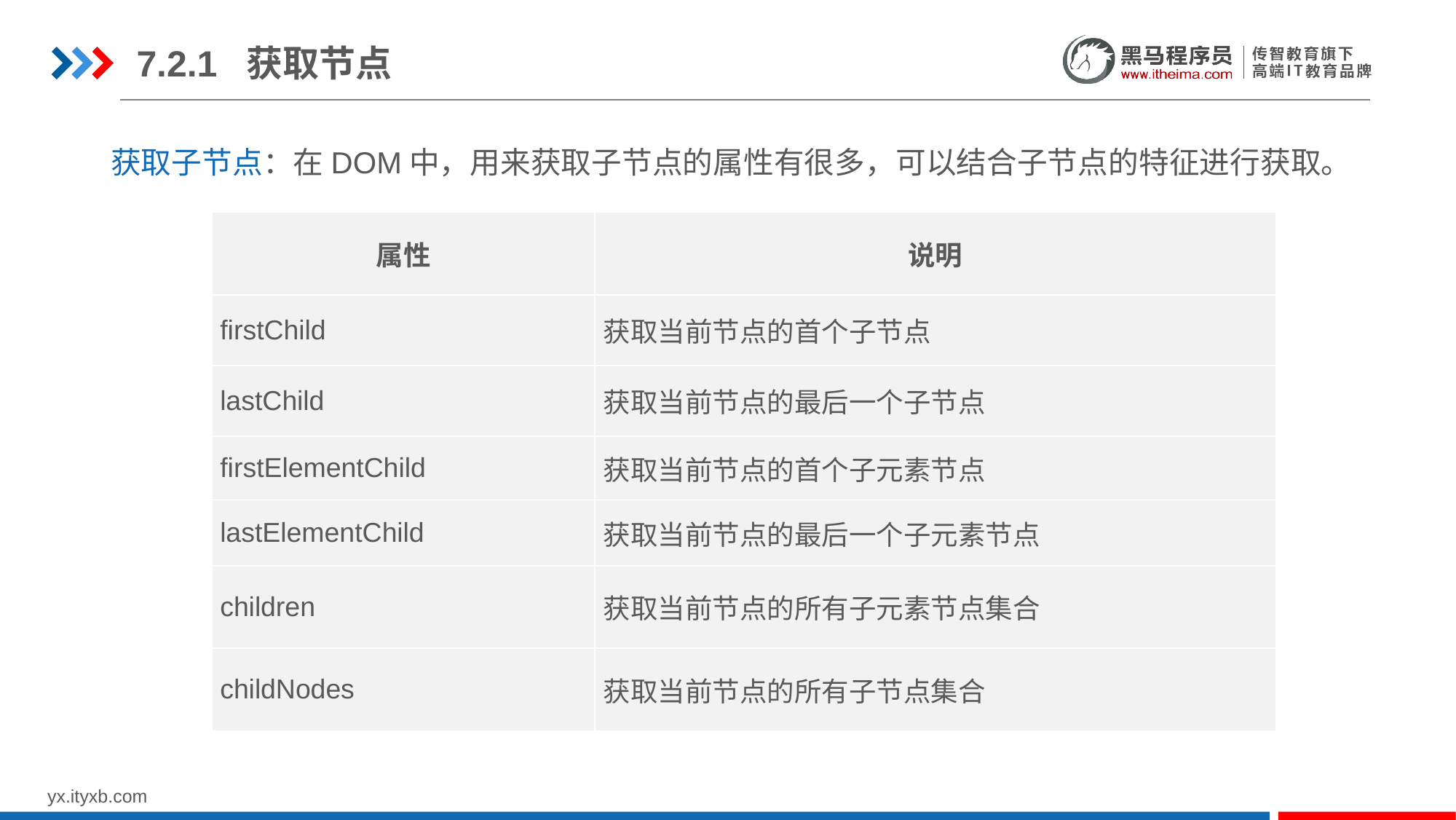

7.2.1  获取节点
获取子节点：在DOM中，用来获取子节点的属性有很多，可以结合子节点的特征进行获取。
| 属性 | 说明 |
| --- | --- |
| firstChild | 获取当前节点的首个子节点 |
| lastChild | 获取当前节点的最后一个子节点 |
| firstElementChild | 获取当前节点的首个子元素节点 |
| lastElementChild | 获取当前节点的最后一个子元素节点 |
| children | 获取当前节点的所有子元素节点集合 |
| childNodes | 获取当前节点的所有子节点集合 |